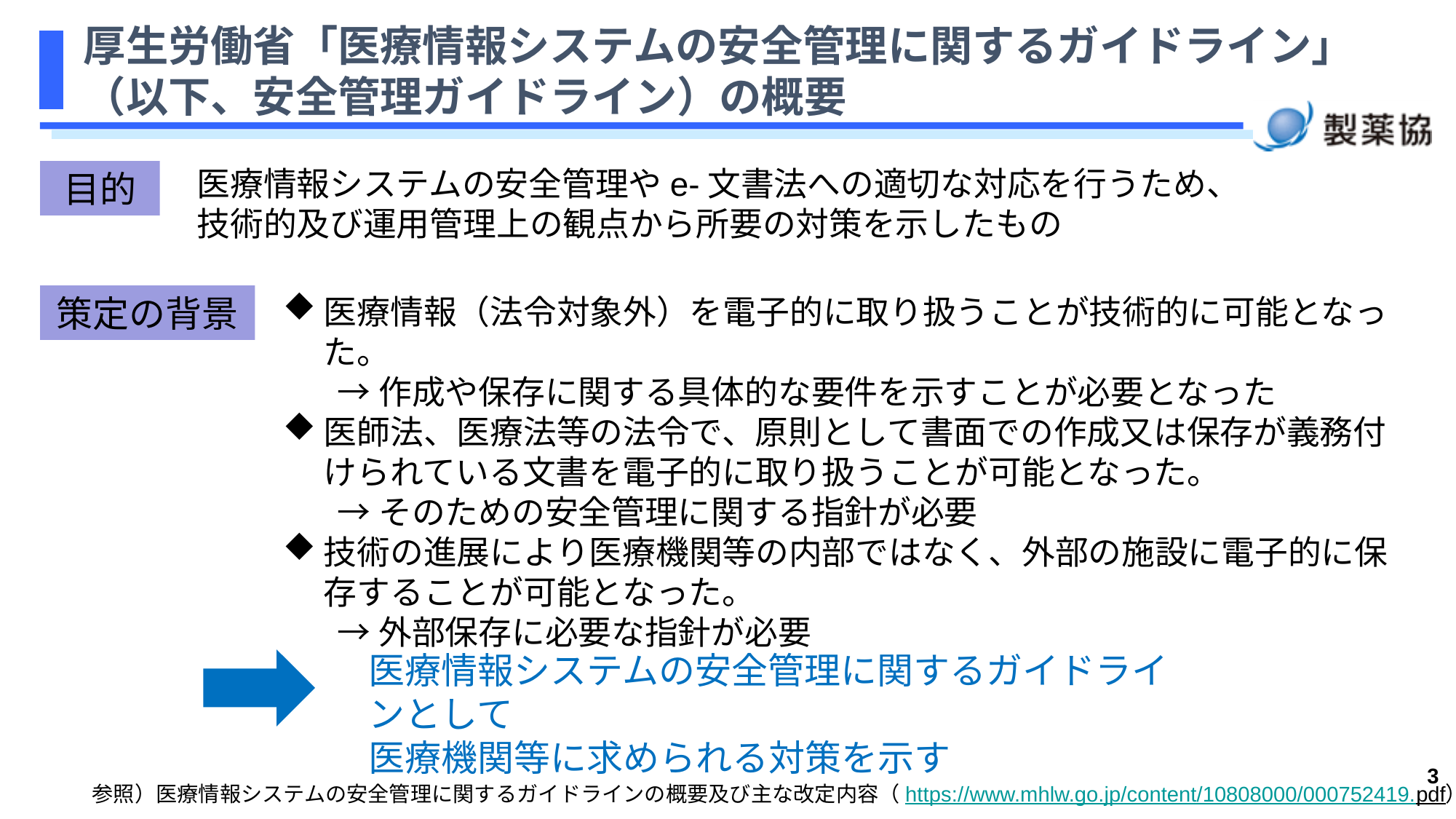

# 厚生労働省「医療情報システムの安全管理に関するガイドライン」 （以下、安全管理ガイドライン）の概要
医療情報システムの安全管理やe-文書法への適切な対応を行うため、技術的及び運用管理上の観点から所要の対策を示したもの
目的
策定の背景
医療情報（法令対象外）を電子的に取り扱うことが技術的に可能となった。
→作成や保存に関する具体的な要件を示すことが必要となった
医師法、医療法等の法令で、原則として書面での作成又は保存が義務付けられている文書を電子的に取り扱うことが可能となった。
→そのための安全管理に関する指針が必要
技術の進展により医療機関等の内部ではなく、外部の施設に電子的に保存することが可能となった。
→外部保存に必要な指針が必要
医療情報システムの安全管理に関するガイドラインとして
医療機関等に求められる対策を示す

3
参照）医療情報システムの安全管理に関するガイドラインの概要及び主な改定内容（https://www.mhlw.go.jp/content/10808000/000752419.pdf）